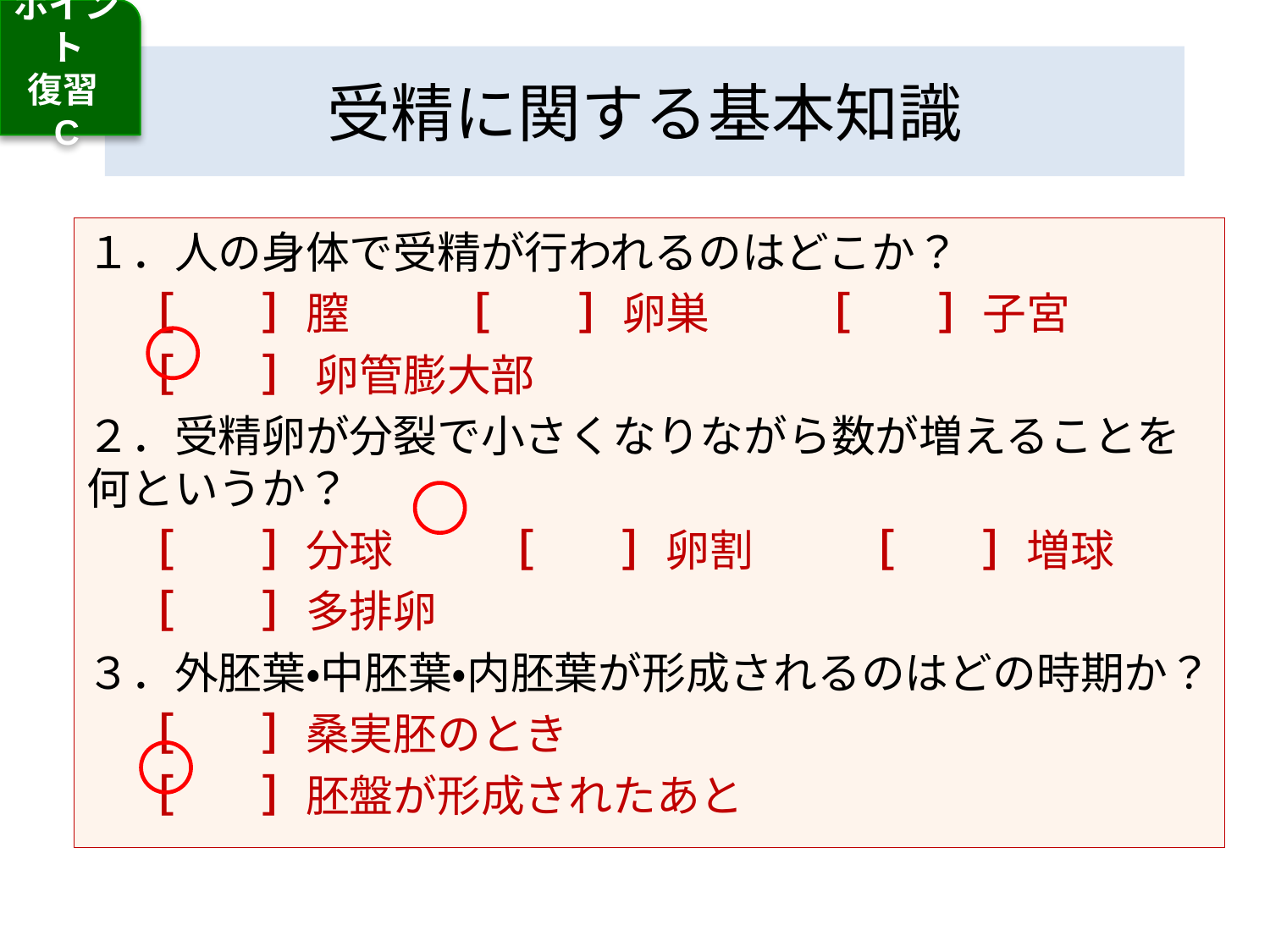

ポイント
復習
C
# 受精に関する基本知識
１．人の身体で受精が行われるのはどこか？
　［　　］膣　　 ［　　］卵巣　　 ［　　］子宮
　［　　］ 卵管膨大部
２．受精卵が分裂で小さくなりながら数が増えることを何というか？
　［　　］分球　　 ［　　］卵割　　 ［　　］増球
　［　　］多排卵
３．外胚葉・中胚葉・内胚葉が形成されるのはどの時期か？
　［　　］桑実胚のとき
　［　　］胚盤が形成されたあと